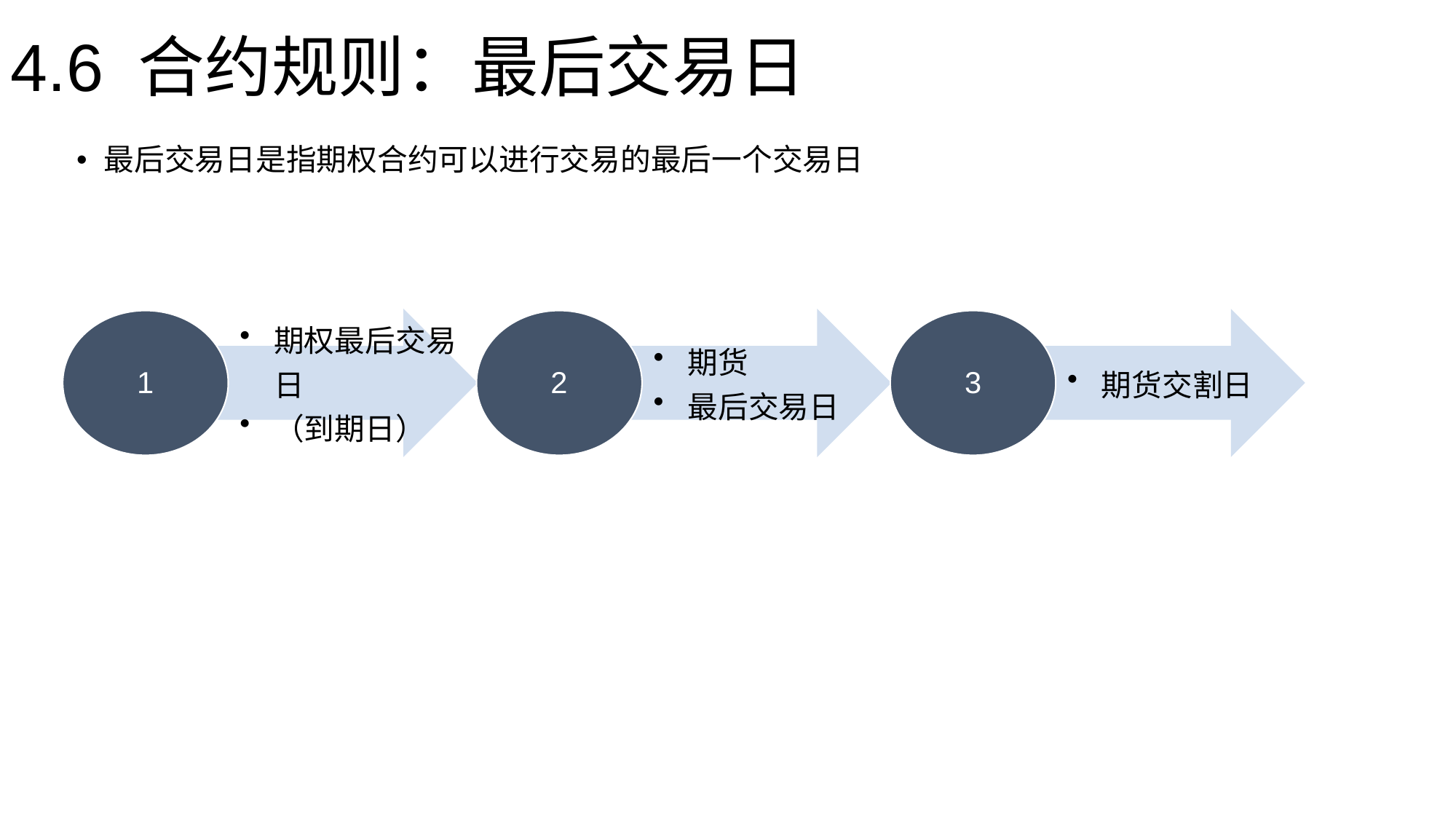

4.6 合约规则：最后交易日
最后交易日是指期权合约可以进行交易的最后一个交易日
1
期权最后交易日
（到期日）
2
期货
最后交易日
3
期货交割日